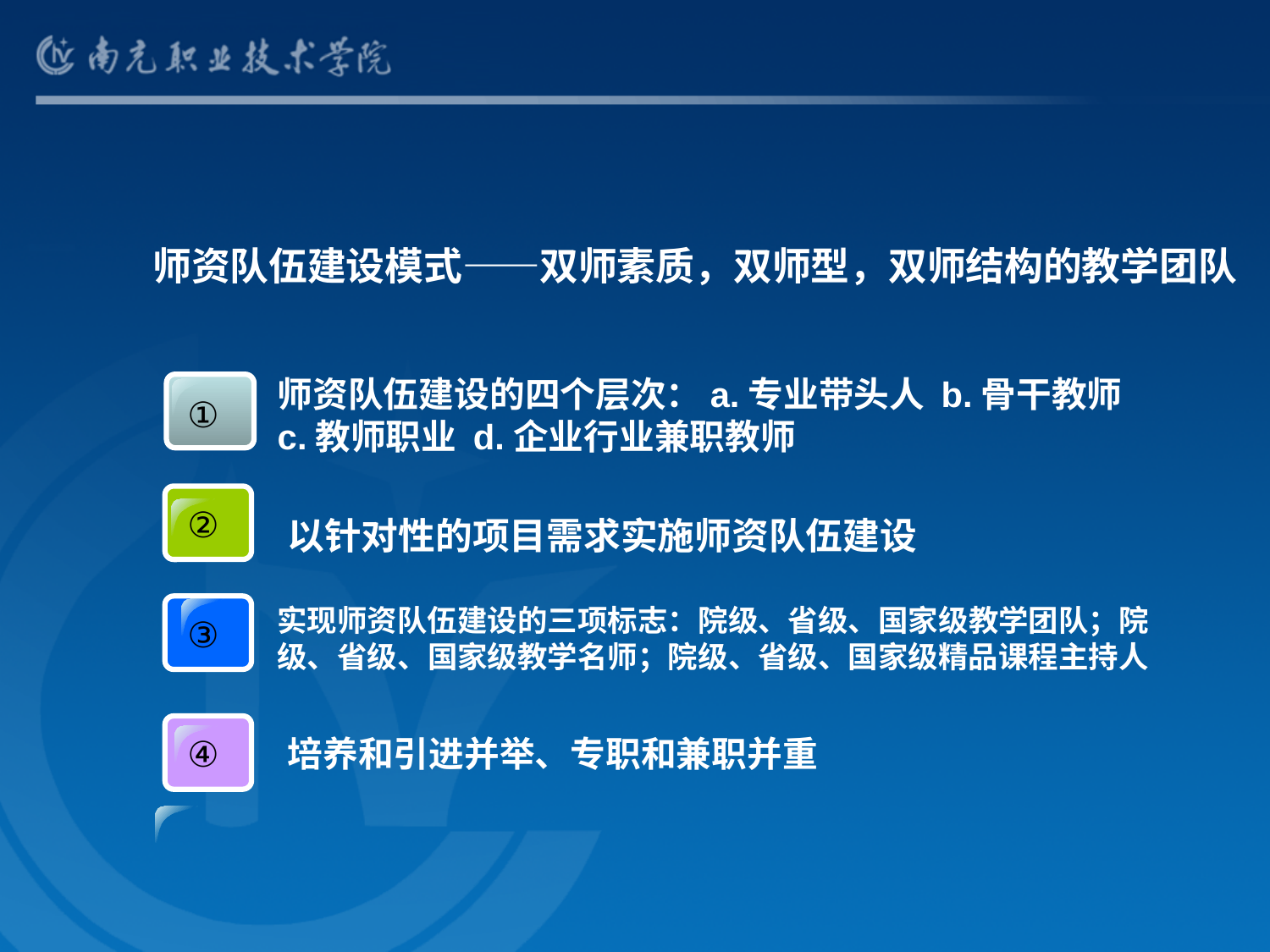

师资队伍建设模式——双师素质，双师型，双师结构的教学团队
师资队伍建设的四个层次：a.专业带头人 b.骨干教师c.教师职业 d.企业行业兼职教师

①

②

以针对性的项目需求实施师资队伍建设
实现师资队伍建设的三项标志：院级、省级、国家级教学团队；院级、省级、国家级教学名师；院级、省级、国家级精品课程主持人

③

④
培养和引进并举、专职和兼职并重